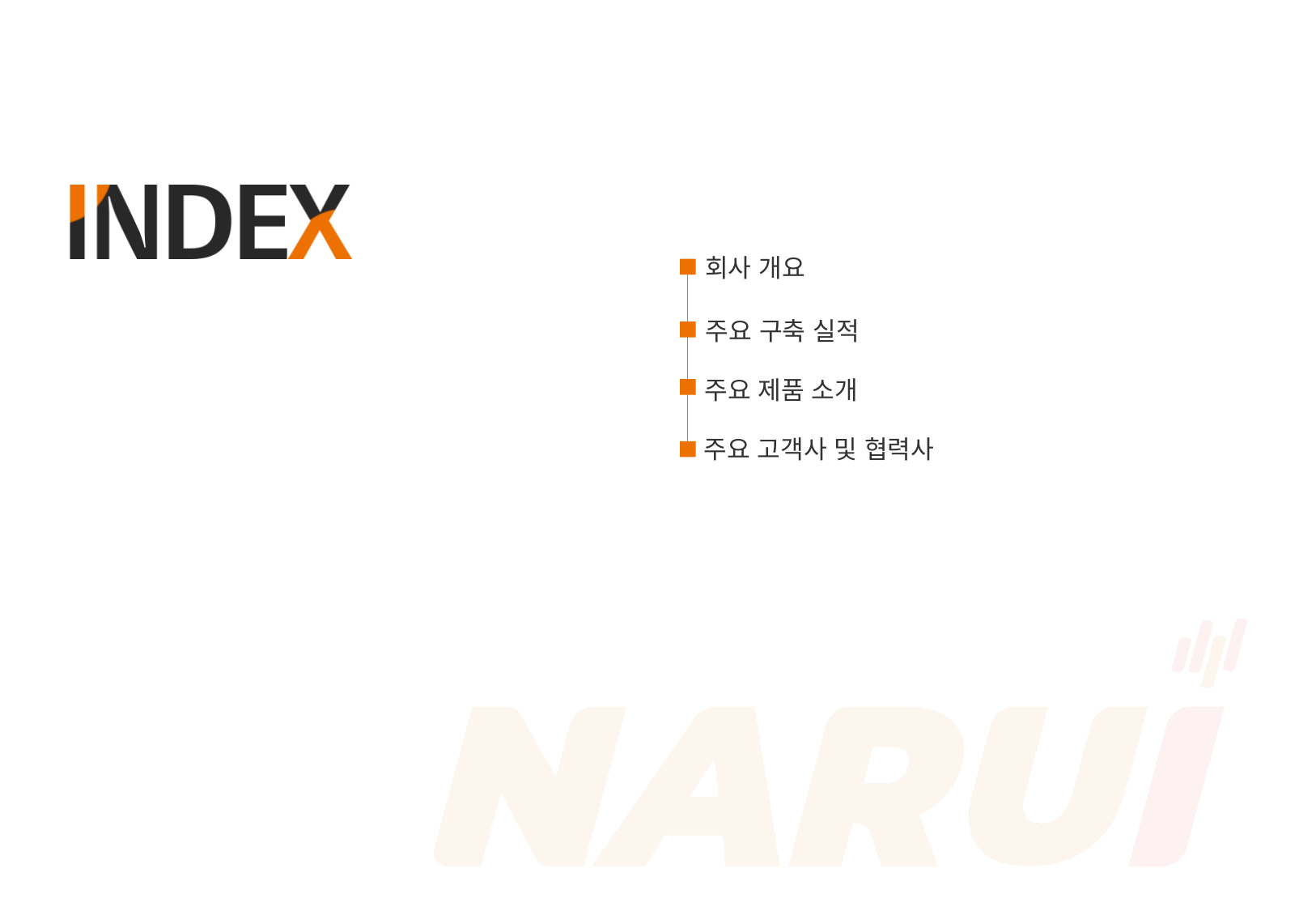

회사 개요

주요 구축 실적

주요 제품 소개

주요 고객사 및 협력사